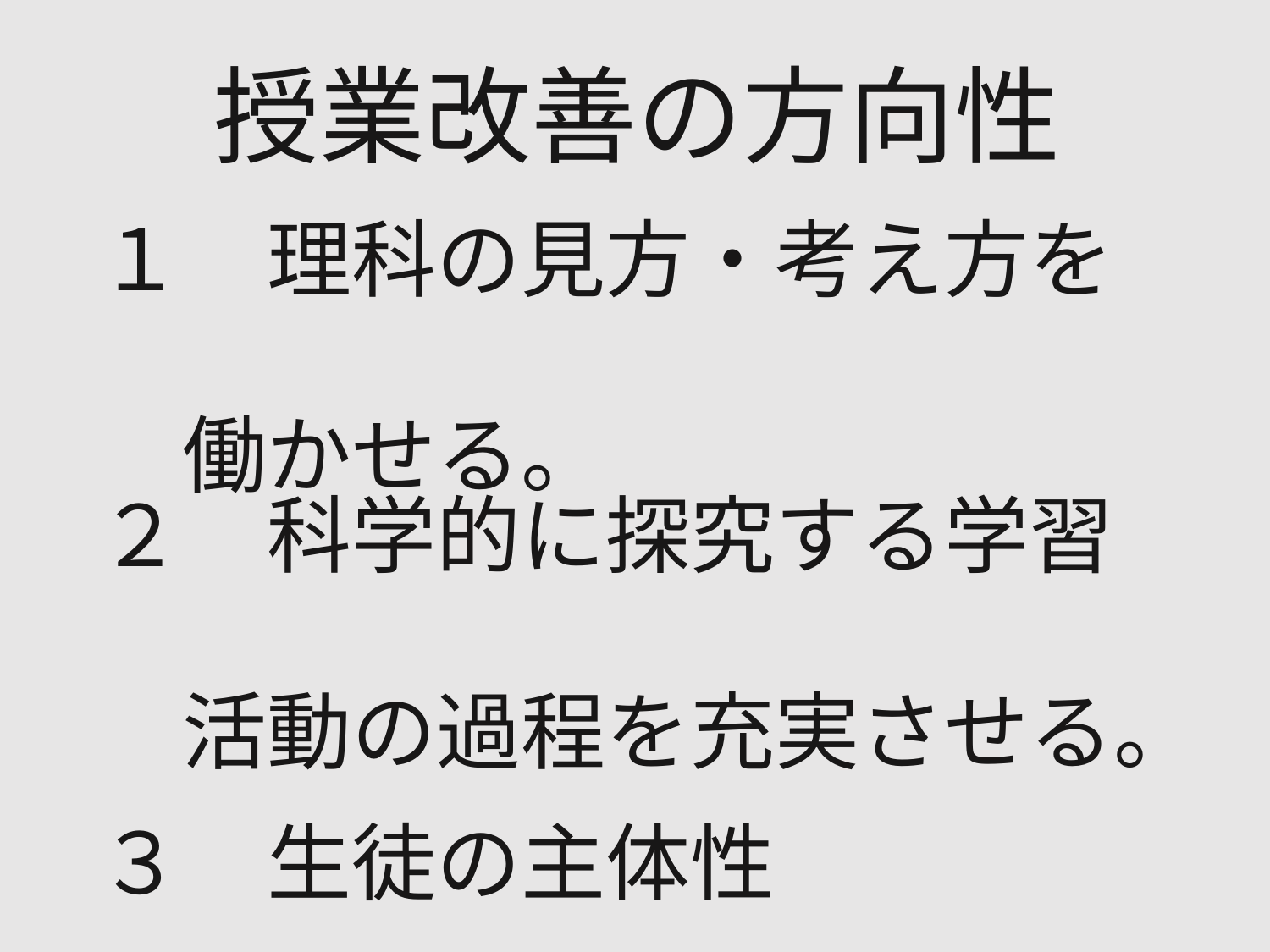

授業改善の方向性
１　理科の見方・考え方を
　働かせる。
２　科学的に探究する学習
　活動の過程を充実させる。
３　生徒の主体性